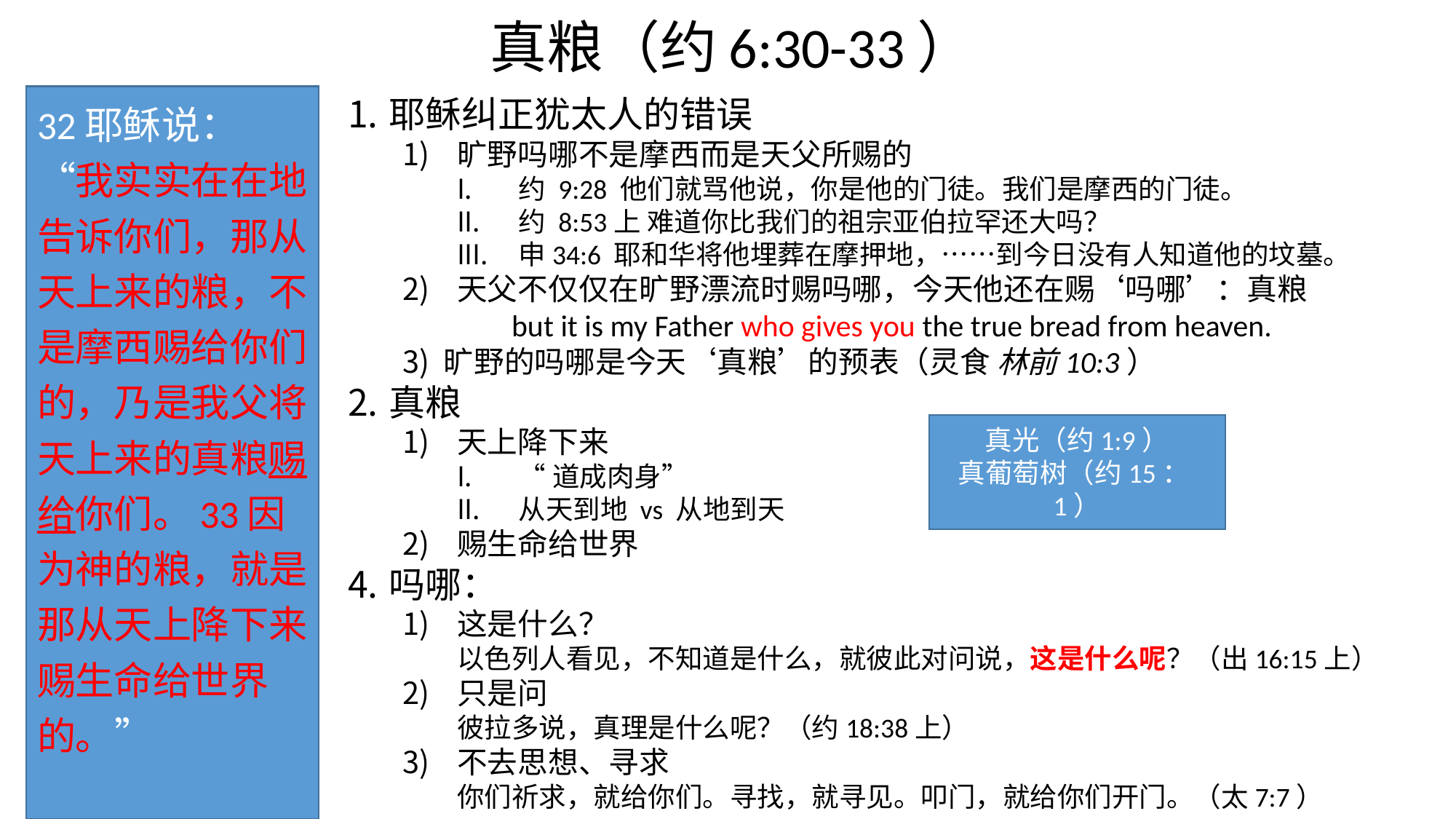

# 真粮（约6:30-33）
32耶稣说：“我实实在在地告诉你们，那从天上来的粮，不是摩西赐给你们的，乃是我父将天上来的真粮赐给你们。33因为神的粮，就是那从天上降下来赐生命给世界的。”
耶稣纠正犹太人的错误
旷野吗哪不是摩西而是天父所赐的
约 9:28 他们就骂他说，你是他的门徒。我们是摩西的门徒。
约 8:53上 难道你比我们的祖宗亚伯拉罕还大吗？
申34:6 耶和华将他埋葬在摩押地，……到今日没有人知道他的坟墓。
天父不仅仅在旷野漂流时赐吗哪，今天他还在赐‘吗哪’：真粮
but it is my Father who gives you the true bread from heaven.
旷野的吗哪是今天‘真粮’的预表（灵食 林前10:3）
真粮
天上降下来
“道成肉身”
从天到地 vs 从地到天
赐生命给世界
吗哪：
这是什么？
以色列人看见，不知道是什么，就彼此对问说，这是什么呢？（出16:15上）
只是问
彼拉多说，真理是什么呢？（约18:38上）
不去思想、寻求
你们祈求，就给你们。寻找，就寻见。叩门，就给你们开门。（太7:7）

真光（约1:9）
真葡萄树（约15：1）